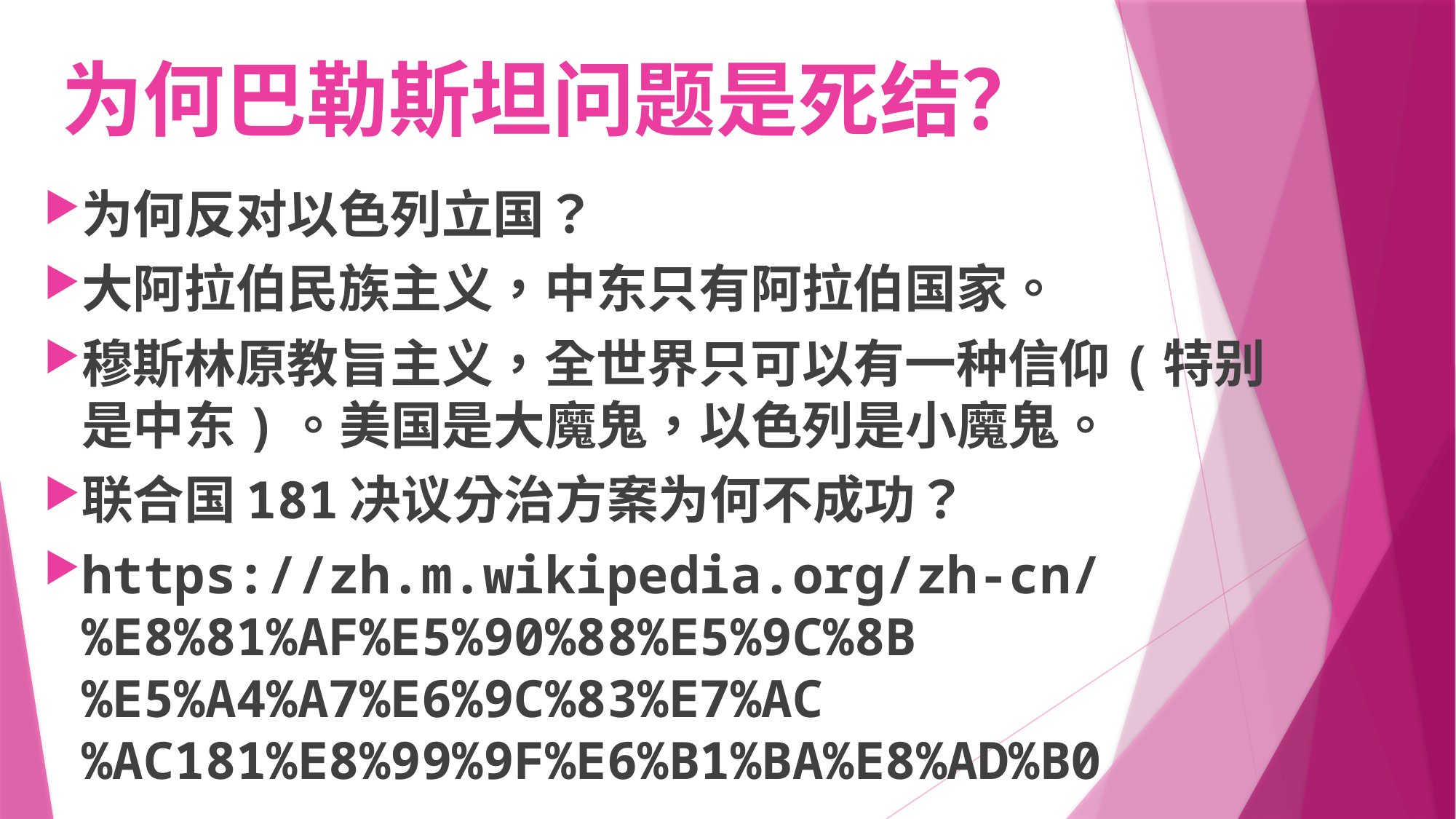

# 为何巴勒斯坦问题是死结？
为何反对以色列立国？
大阿拉伯民族主义，中东只有阿拉伯国家。
穆斯林原教旨主义，全世界只可以有一种信仰(特别是中东)。美国是大魔鬼，以色列是小魔鬼。
联合国181决议分治方案为何不成功？
https://zh.m.wikipedia.org/zh-cn/%E8%81%AF%E5%90%88%E5%9C%8B%E5%A4%A7%E6%9C%83%E7%AC%AC181%E8%99%9F%E6%B1%BA%E8%AD%B0